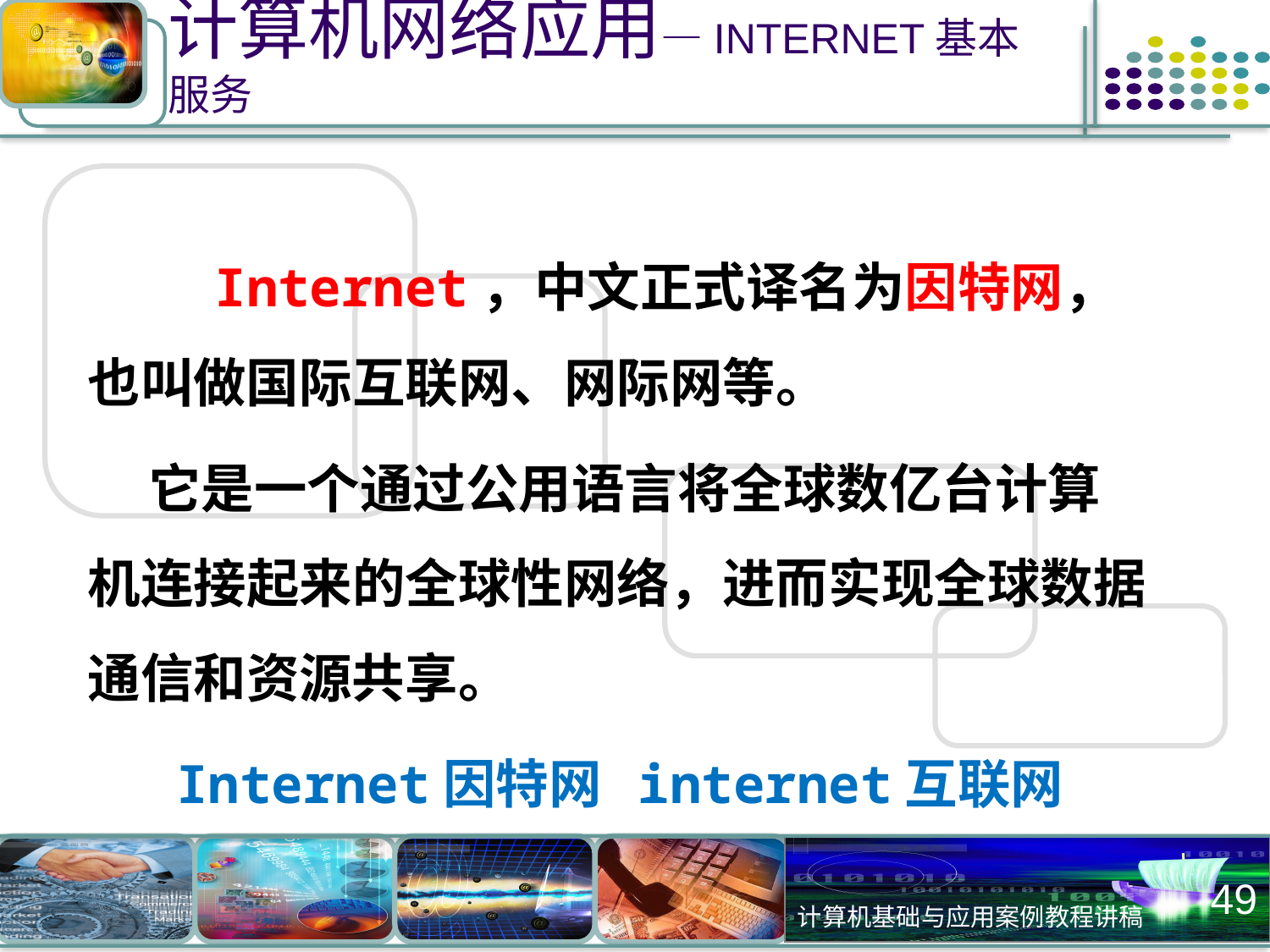

# 计算机网络应用—INTERNET基本服务
    Internet，中文正式译名为因特网，也叫做国际互联网、网际网等。
    它是一个通过公用语言将全球数亿台计算机连接起来的全球性网络，进而实现全球数据通信和资源共享。
Internet因特网  internet互联网
49